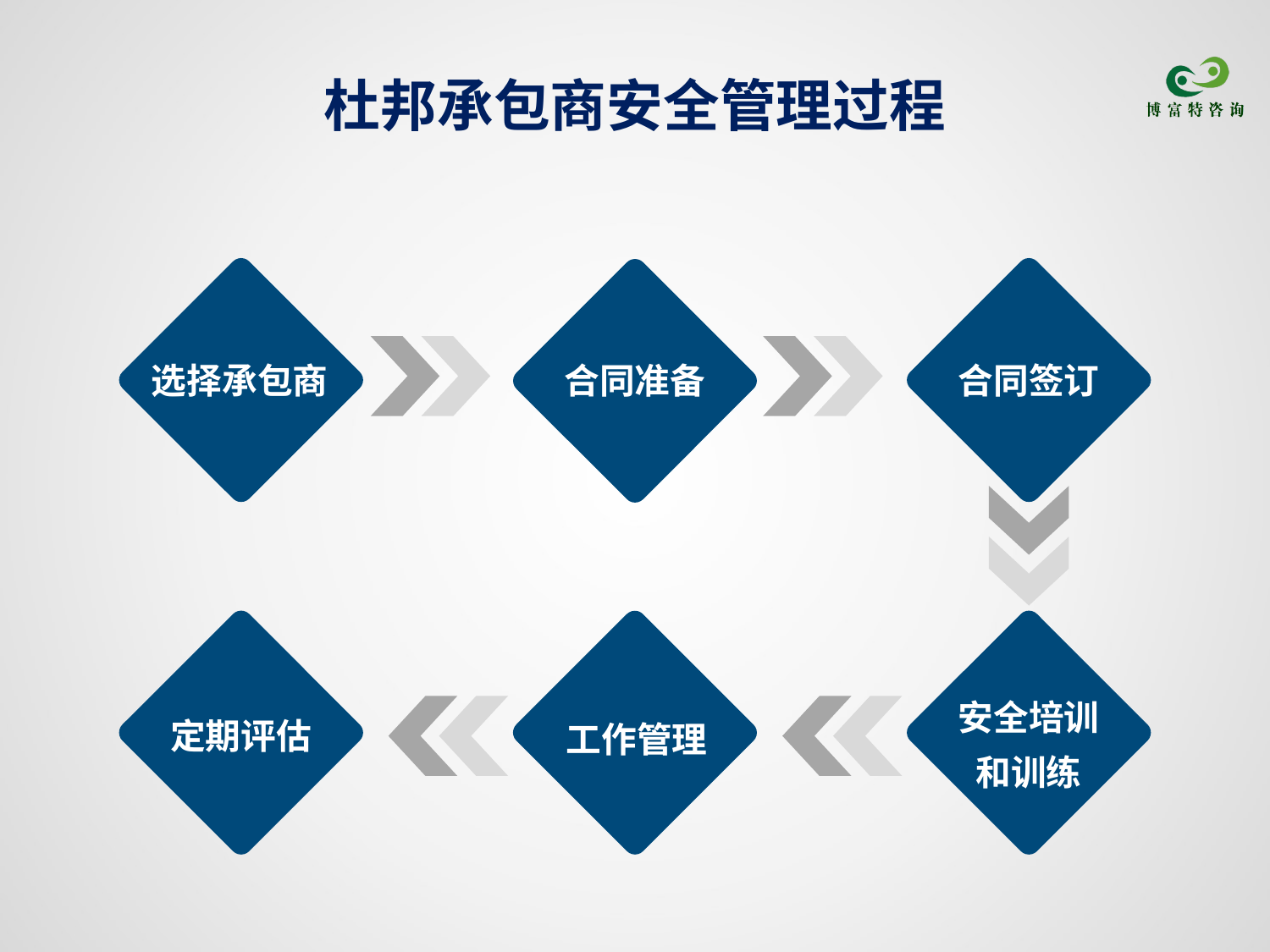

杜邦承包商安全管理过程

选择承包商
合同准备
合同签订

安全培训和训练

工作管理
定期评估